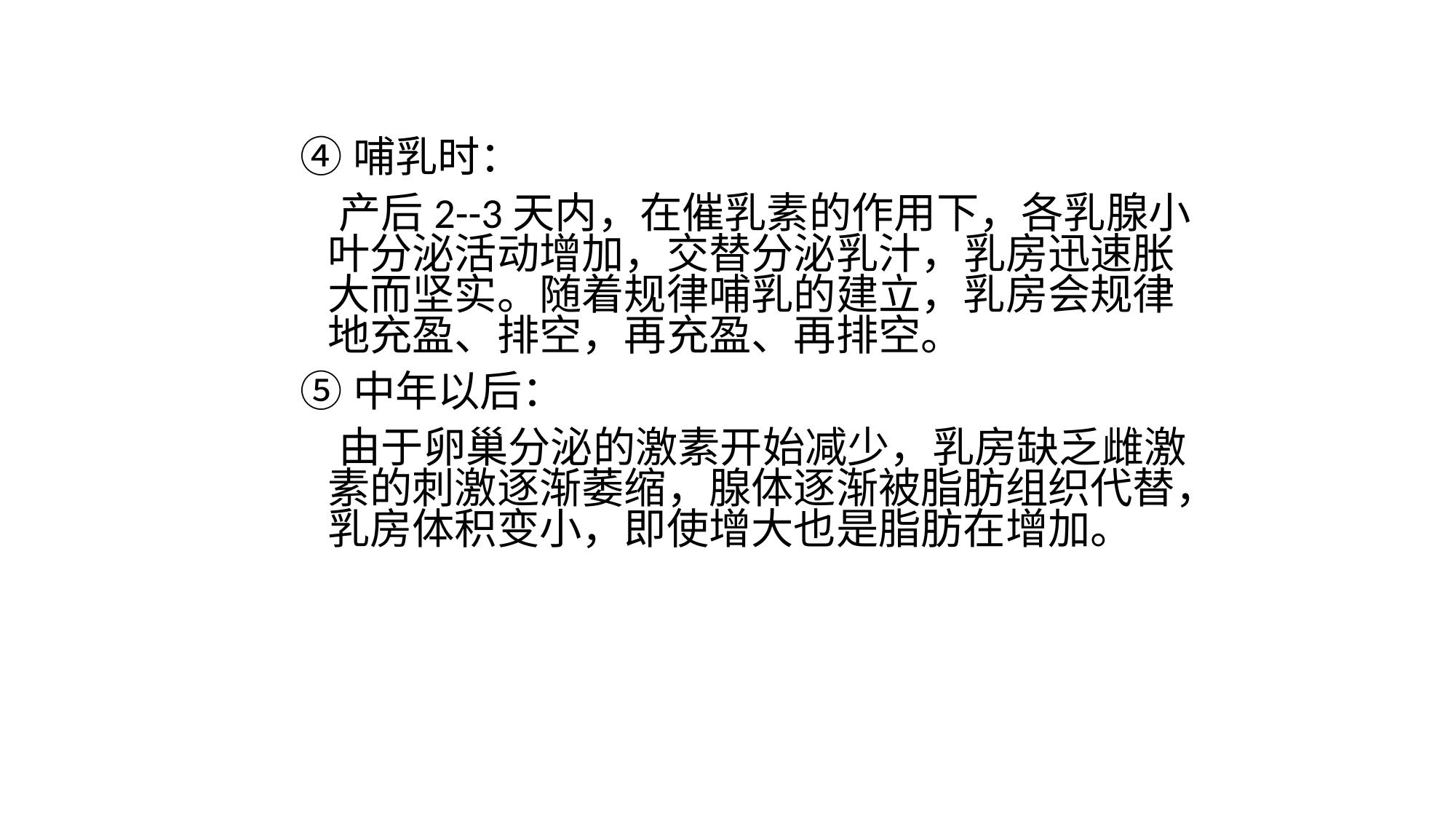

④哺乳时：
   产后2--3天内，在催乳素的作用下，各乳腺小叶分泌活动增加，交替分泌乳汁，乳房迅速胀大而坚实。随着规律哺乳的建立，乳房会规律地充盈、排空，再充盈、再排空。
⑤中年以后：
   由于卵巢分泌的激素开始减少，乳房缺乏雌激素的刺激逐渐萎缩，腺体逐渐被脂肪组织代替，乳房体积变小，即使增大也是脂肪在增加。